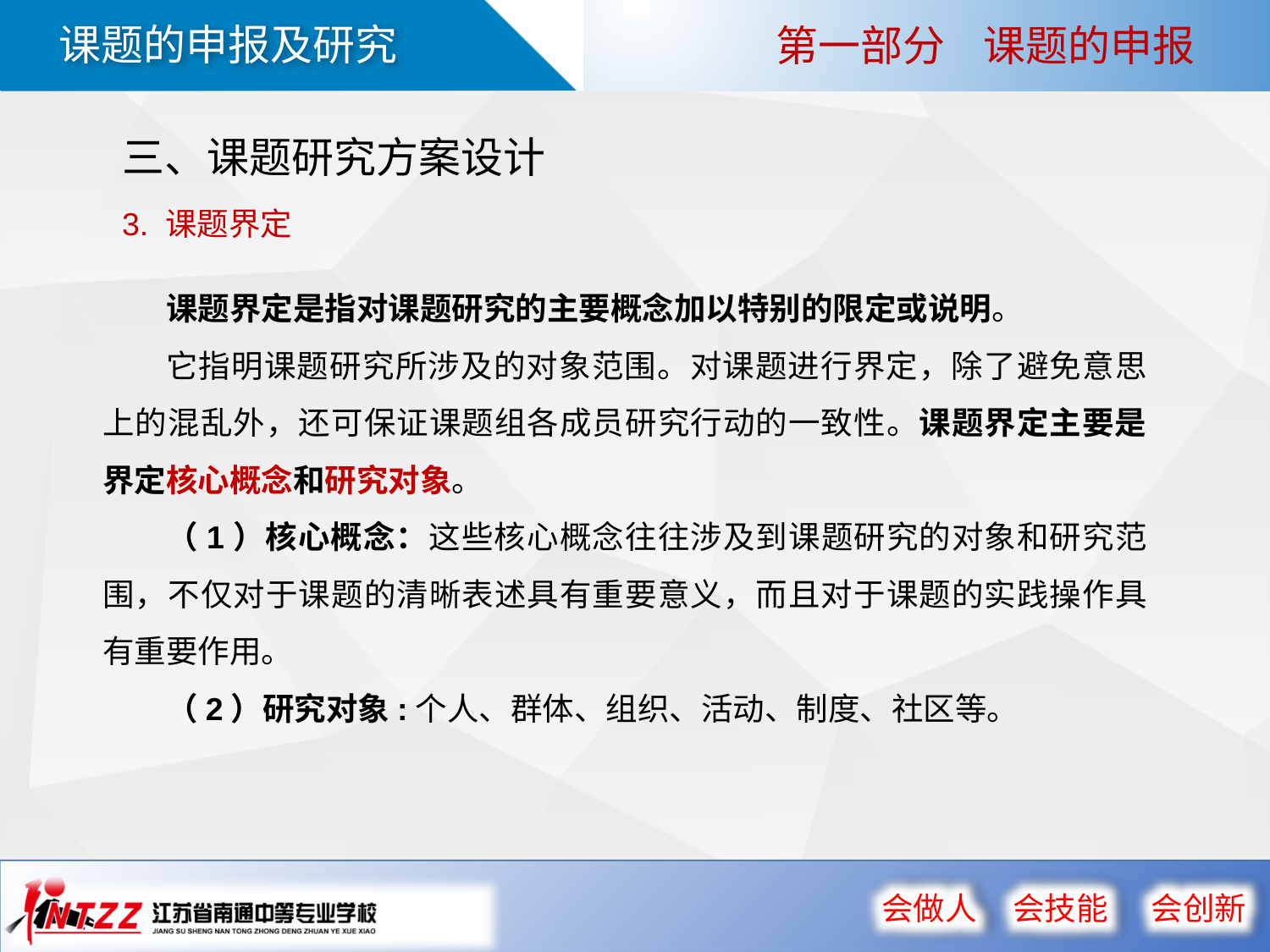

第一部分    课题的申报
三、课题研究方案设计
3. 课题界定
课题界定是指对课题研究的主要概念加以特别的限定或说明。
它指明课题研究所涉及的对象范围。对课题进行界定，除了避免意思上的混乱外，还可保证课题组各成员研究行动的一致性。课题界定主要是界定核心概念和研究对象。
（1）核心概念：这些核心概念往往涉及到课题研究的对象和研究范围，不仅对于课题的清晰表述具有重要意义，而且对于课题的实践操作具有重要作用。
（2）研究对象:个人、群体、组织、活动、制度、社区等。